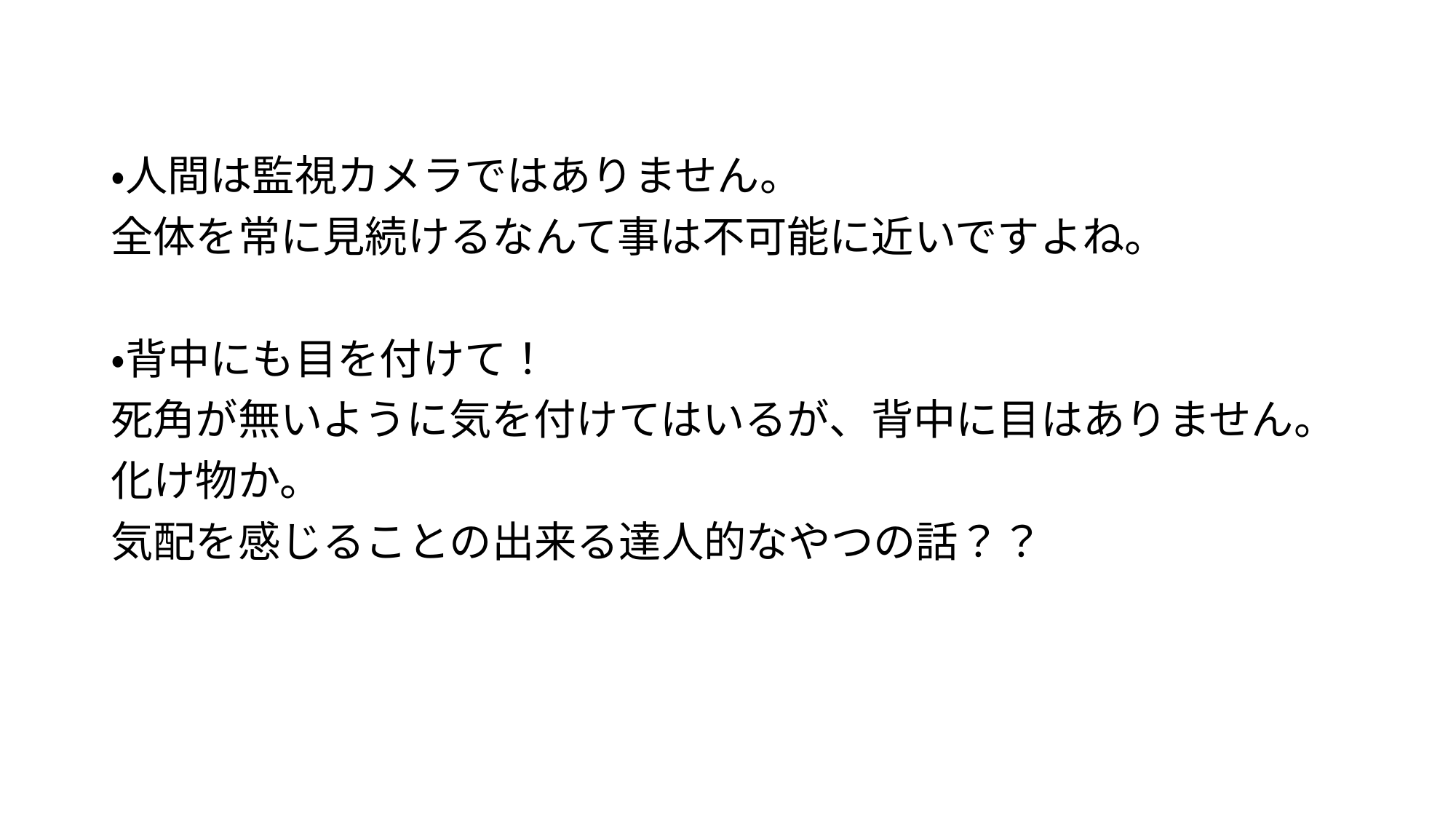

・人間は監視カメラではありません。
全体を常に見続けるなんて事は不可能に近いですよね。

・背中にも目を付けて！
死角が無いように気を付けてはいるが、背中に目はありません。
化け物か。
気配を感じることの出来る達人的なやつの話？？